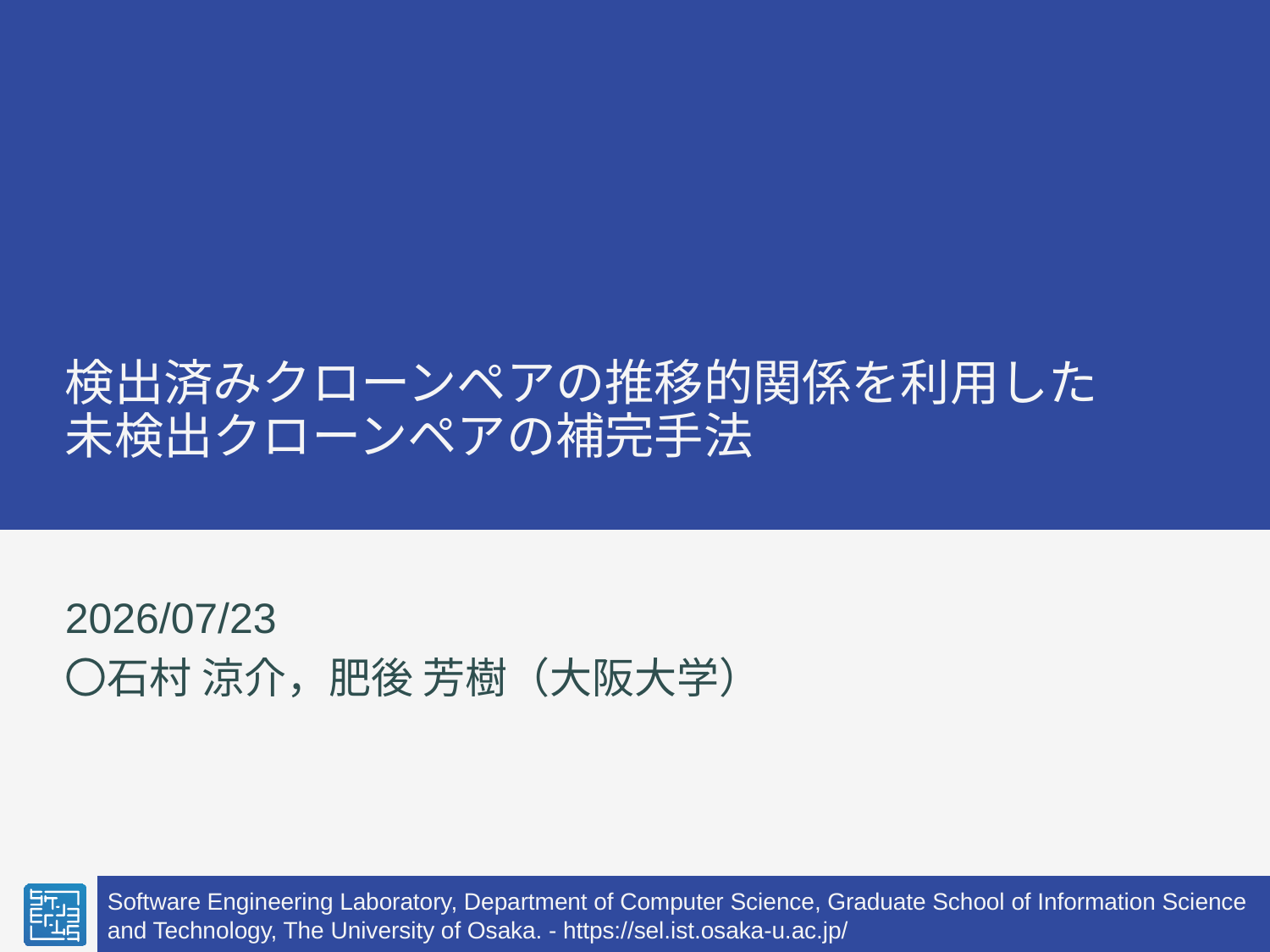

# 検出済みクローンペアの推移的関係を利用した 未検出クローンペアの補完手法
2026/07/23
〇石村 涼介，肥後 芳樹（大阪大学）